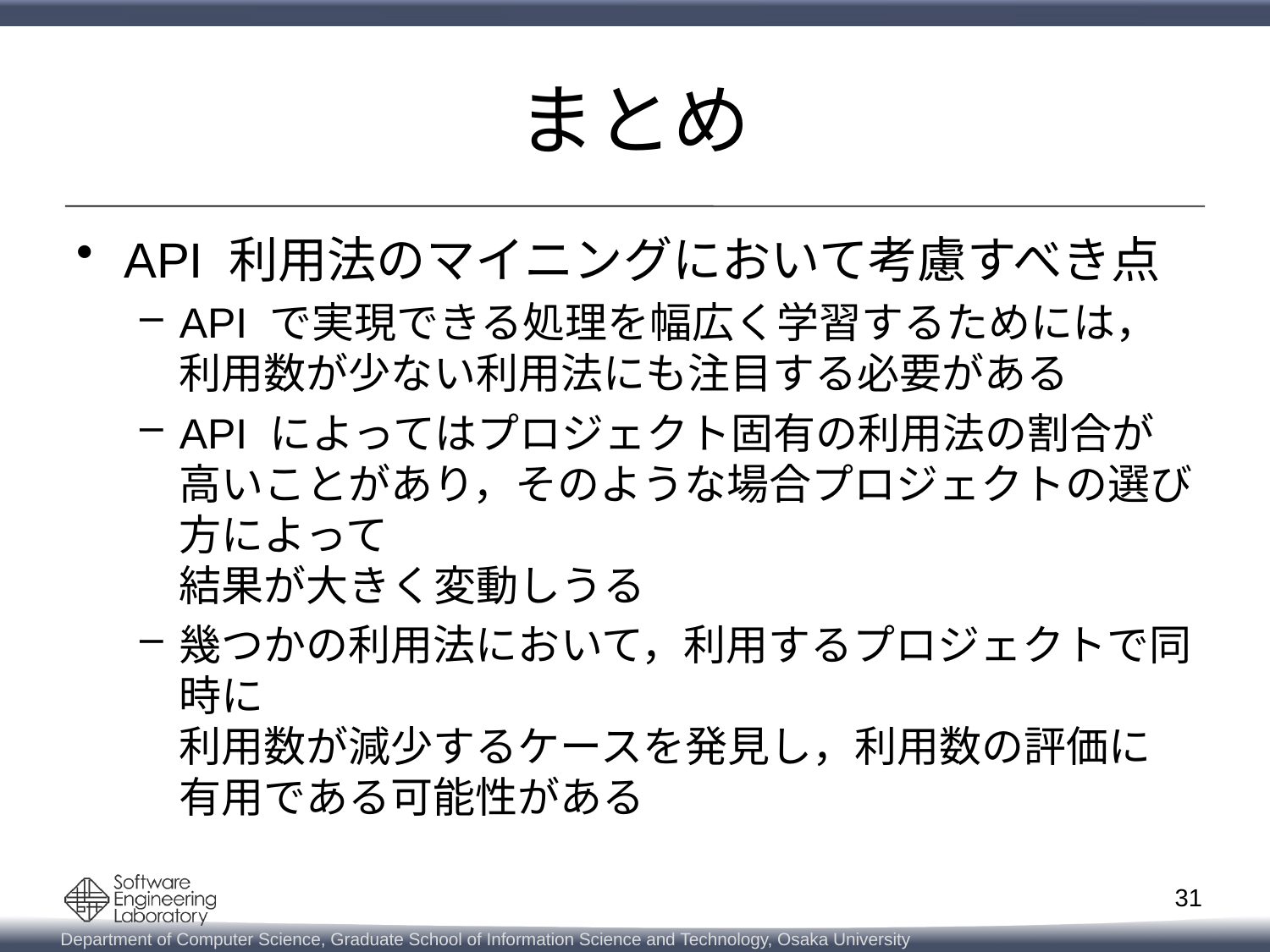

# まとめ
API 利用法のマイニングにおいて考慮すべき点
API で実現できる処理を幅広く学習するためには，
利用数が少ない利用法にも注目する必要がある
API によってはプロジェクト固有の利用法の割合が高いことがあり，そのような場合プロジェクトの選び方によって
結果が大きく変動しうる
幾つかの利用法において，利用するプロジェクトで同時に
利用数が減少するケースを発見し，利用数の評価に
有用である可能性がある

31